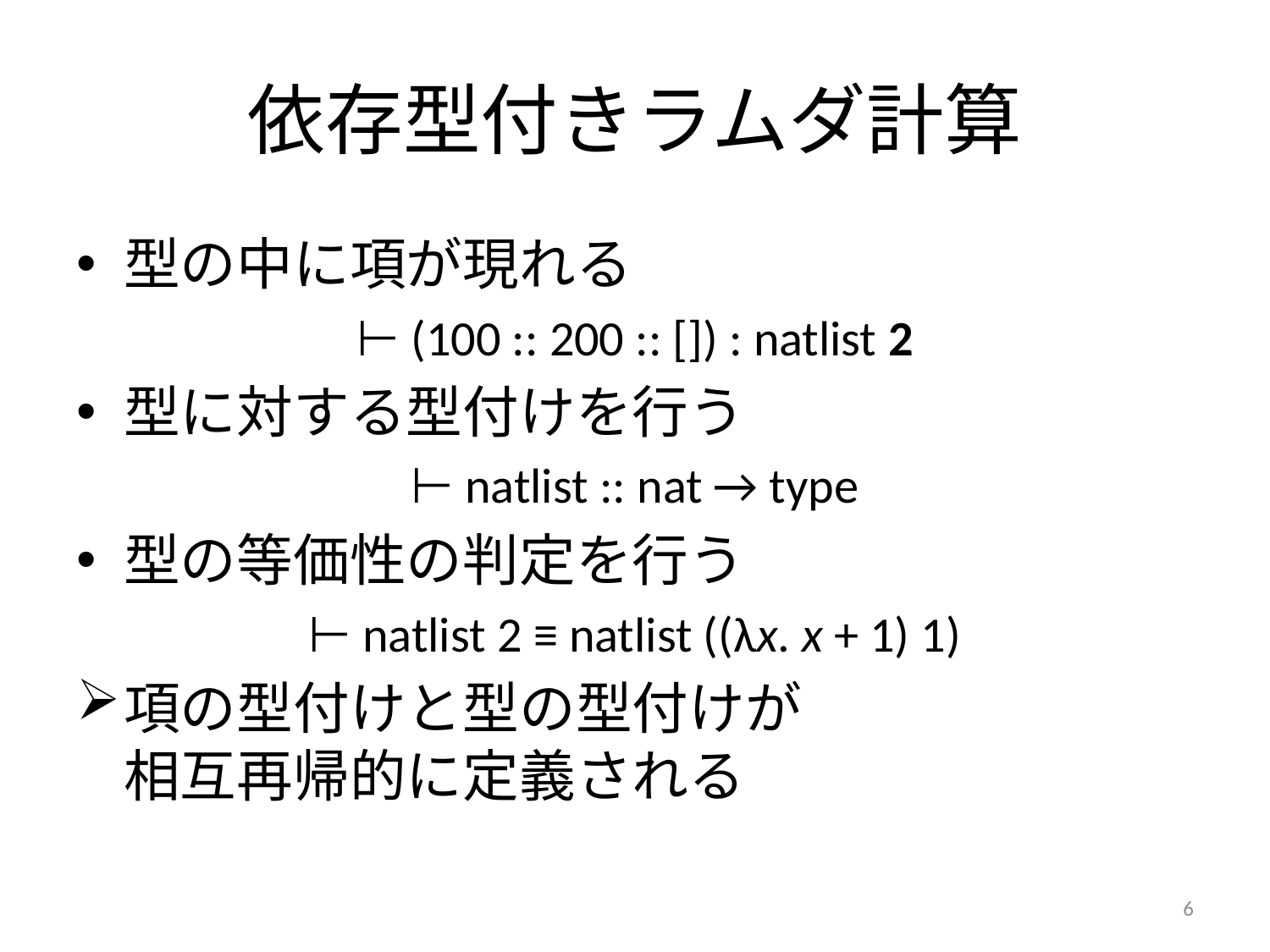

# 依存型付きラムダ計算
型の中に項が現れる
⊢ (100 :: 200 :: []) : natlist 2
型に対する型付けを行う
⊢ natlist :: nat → type
型の等価性の判定を行う
⊢ natlist 2 ≡ natlist ((λx. x + 1) 1)
項の型付けと型の型付けが
相互再帰的に定義される
6